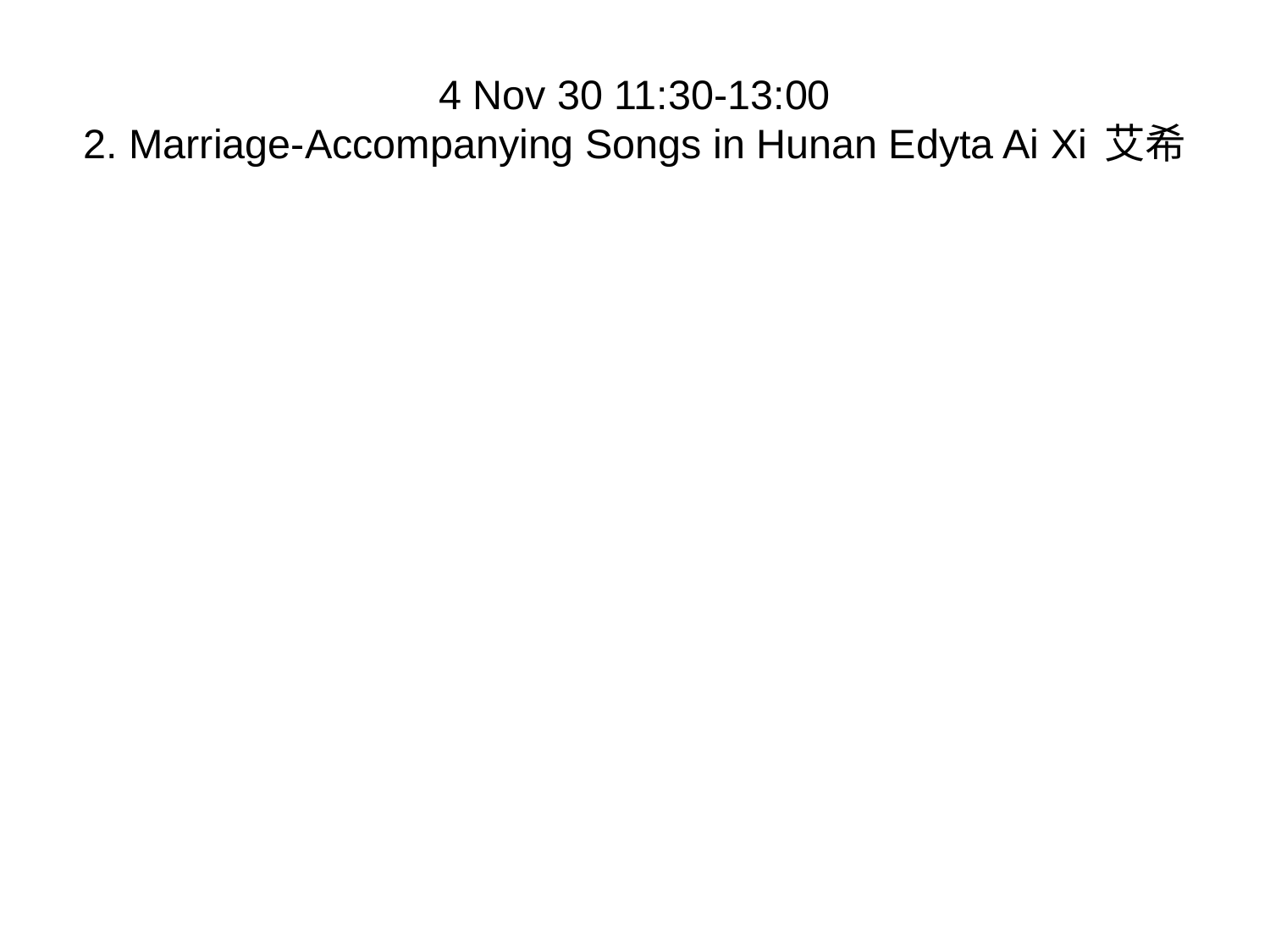

# 4 Nov 30 11:30-13:00 2. Marriage-Accompanying Songs in Hunan Edyta Ai Xi 艾希